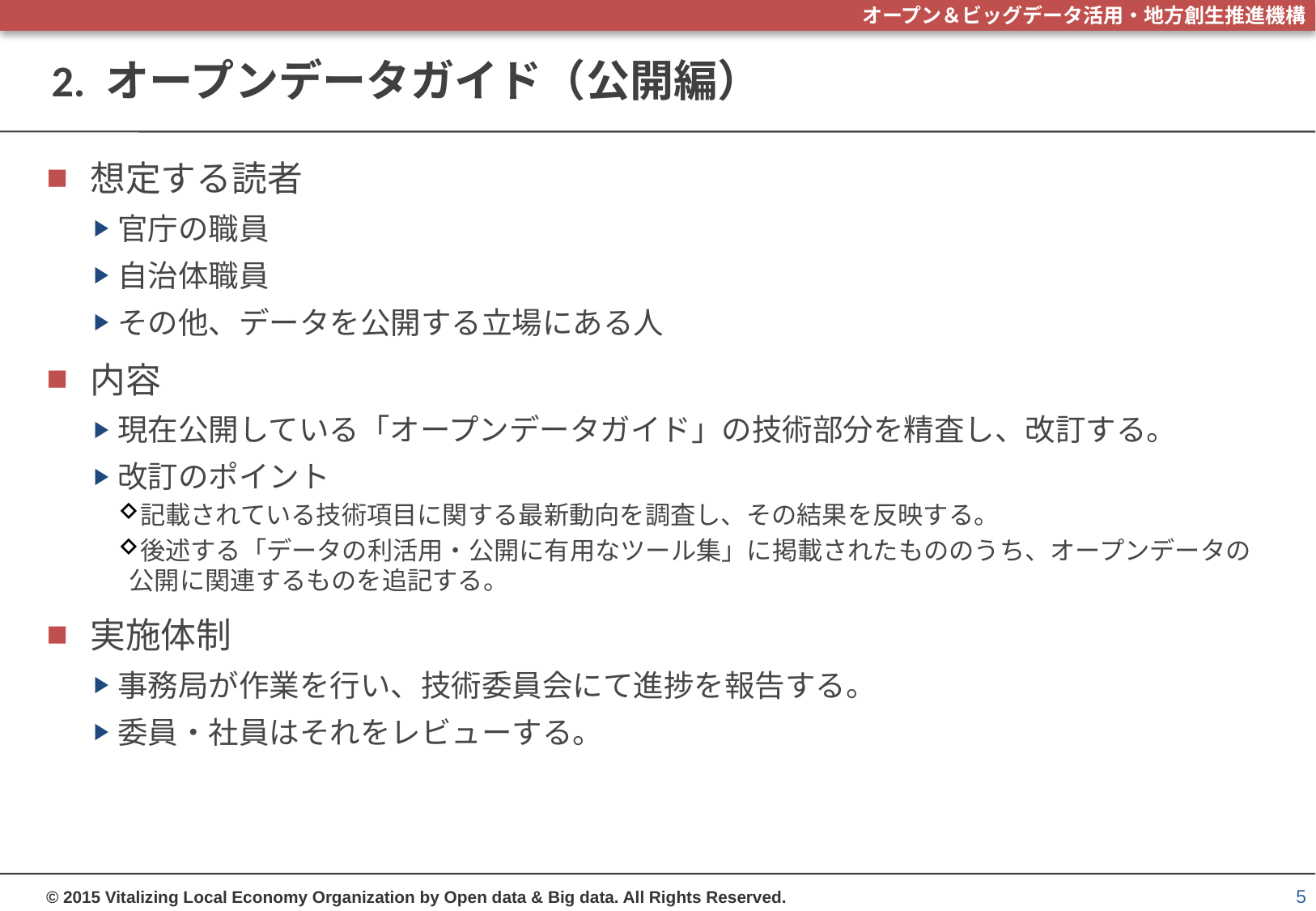

# 2. オープンデータガイド（公開編）
想定する読者
官庁の職員
自治体職員
その他、データを公開する立場にある人
内容
現在公開している「オープンデータガイド」の技術部分を精査し、改訂する。
改訂のポイント
記載されている技術項目に関する最新動向を調査し、その結果を反映する。
後述する「データの利活用・公開に有用なツール集」に掲載されたもののうち、オープンデータの公開に関連するものを追記する。
実施体制
事務局が作業を行い、技術委員会にて進捗を報告する。
委員・社員はそれをレビューする。
5